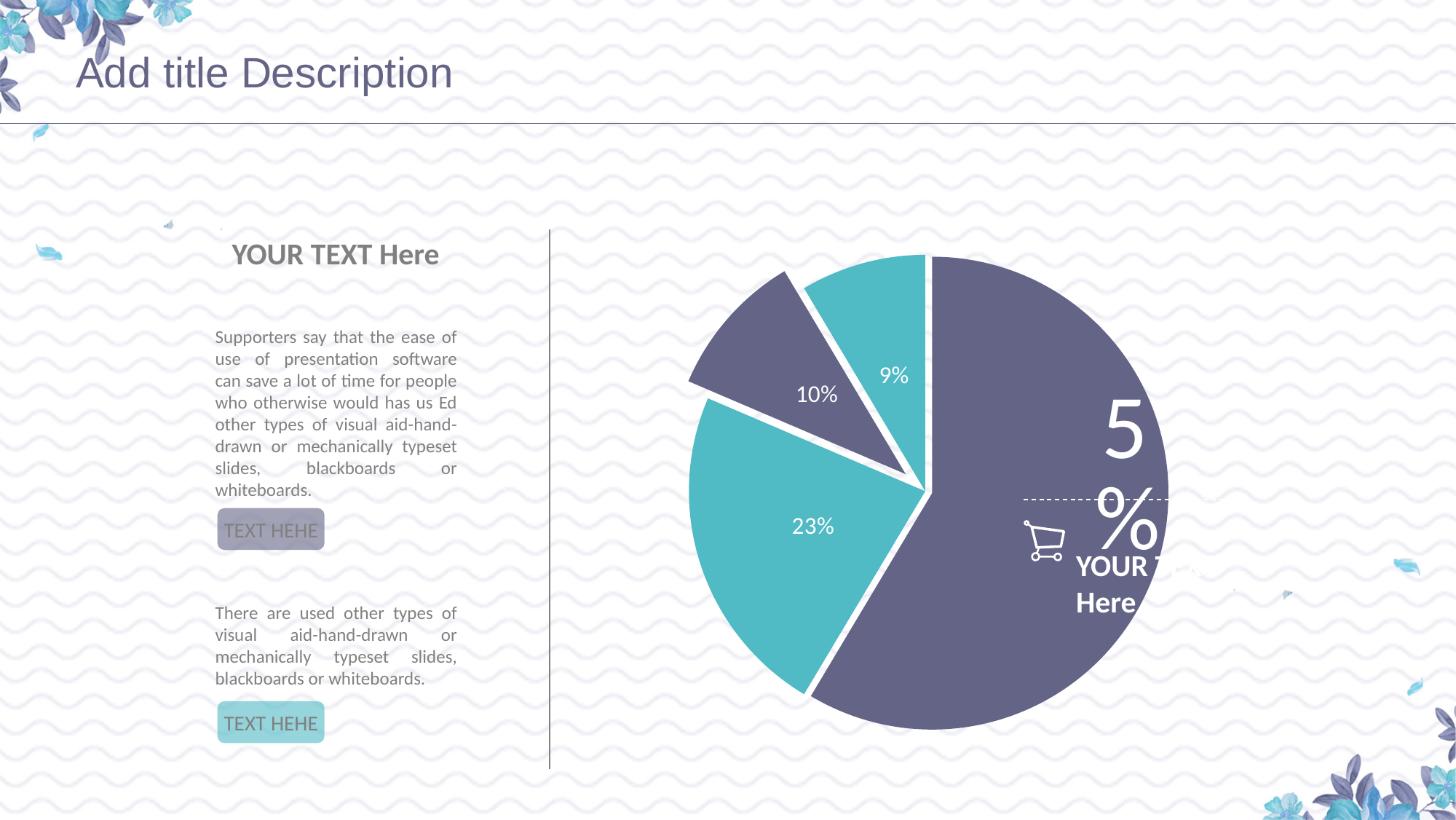

Add title Description

### Chart

| Category | 销售额 |
|---|---|
| 第一季度 | 8.2 |
| 第二季度 | 3.2 |
| 第三季度 | 1.4 |
| 第四季度 | 1.2 |
YOUR TEXT Here
Supporters say that the ease of use of presentation software can save a lot of time for people who otherwise would has us Ed other types of visual aid-hand-drawn or mechanically typeset slides, blackboards or whiteboards.
TEXT HEHE

YOUR TEXT Here
There are used other types of visual aid-hand-drawn or mechanically typeset slides, blackboards or whiteboards.
TEXT HEHE